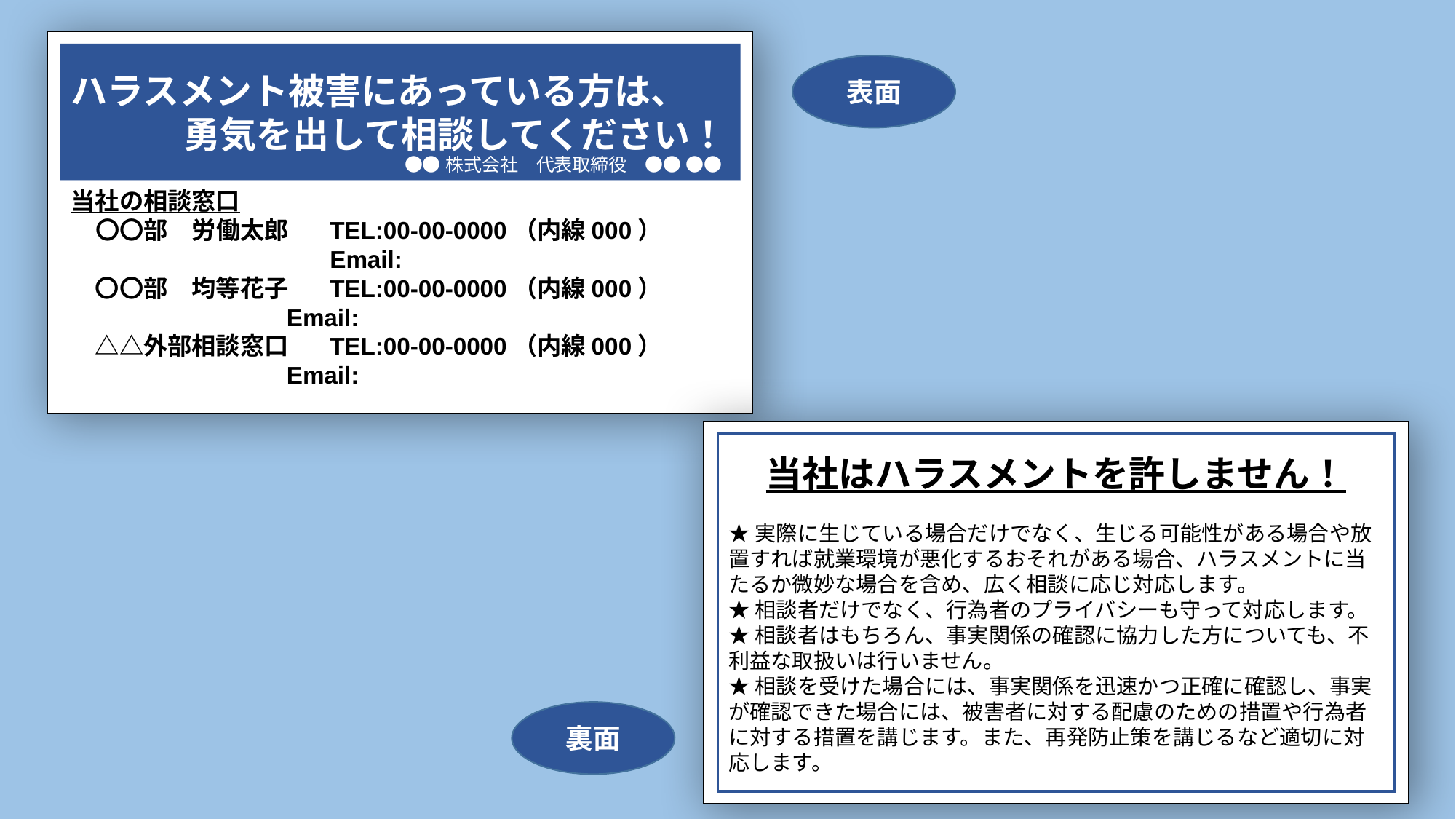

ハラスメント被害にあっている方は、
　　　勇気を出して相談してください！
表面
●●株式会社　代表取締役　●● ●●
当社の相談窓口
　〇〇部　労働太郎　  TEL:00-00-0000（内線000）
　　　　　　　　　　  Email:
　〇〇部　均等花子　  TEL:00-00-0000（内線000）
                                Email:
　△△外部相談窓口　  TEL:00-00-0000（内線000）
                                Email:

当社はハラスメントを許しません！

★実際に生じている場合だけでなく、生じる可能性がある場合や放置すれば就業環境が悪化するおそれがある場合、ハラスメントに当たるか微妙な場合を含め、広く相談に応じ対応します。
★相談者だけでなく、行為者のプライバシーも守って対応します。
★相談者はもちろん、事実関係の確認に協力した方についても、不利益な取扱いは行いません。
★相談を受けた場合には、事実関係を迅速かつ正確に確認し、事実が確認できた場合には、被害者に対する配慮のための措置や行為者に対する措置を講じます。また、再発防止策を講じるなど適切に対応します。
裏面